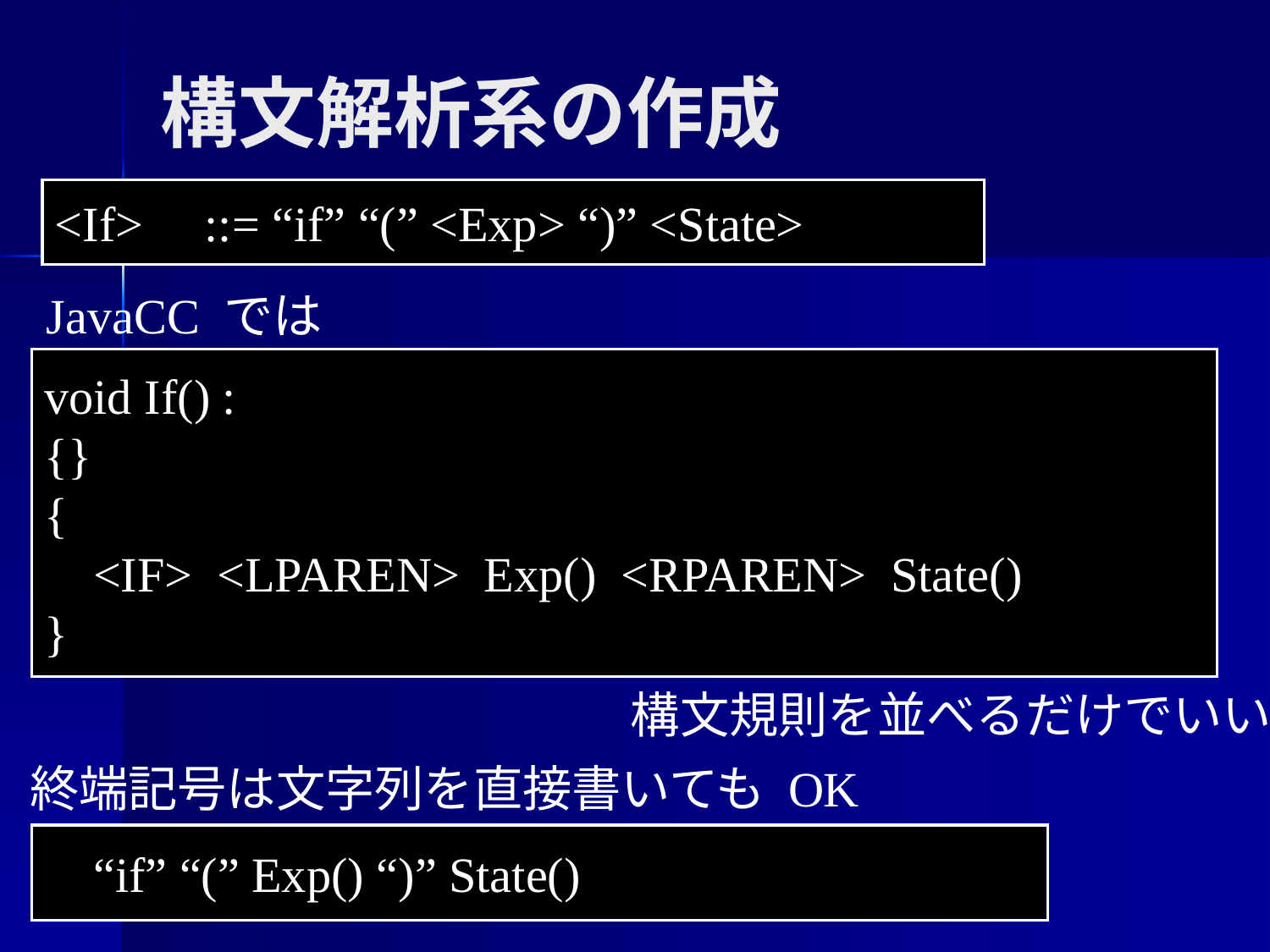

構文解析系の作成
<If>     ::= “if” “(” <Exp> “)” <State>
JavaCC では
void If() :
{}
{
    <IF>  <LPAREN>  Exp()  <RPAREN>  State()
}
構文規則を並べるだけでいい
終端記号は文字列を直接書いても OK
    “if” “(” Exp() “)” State()